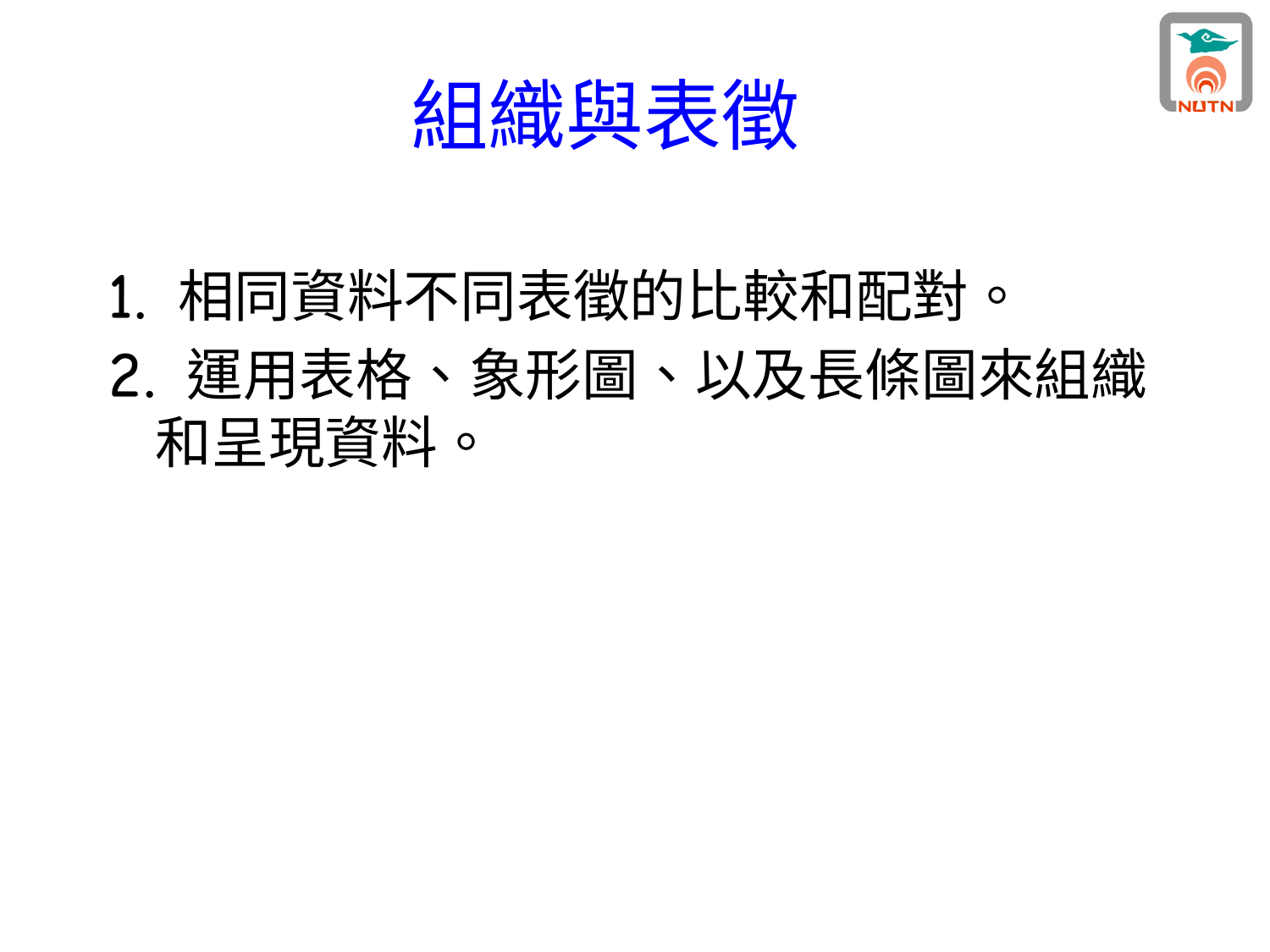

# 組織與表徵
1. 相同資料不同表徵的比較和配對。
2. 運用表格、象形圖、以及長條圖來組織和呈現資料。